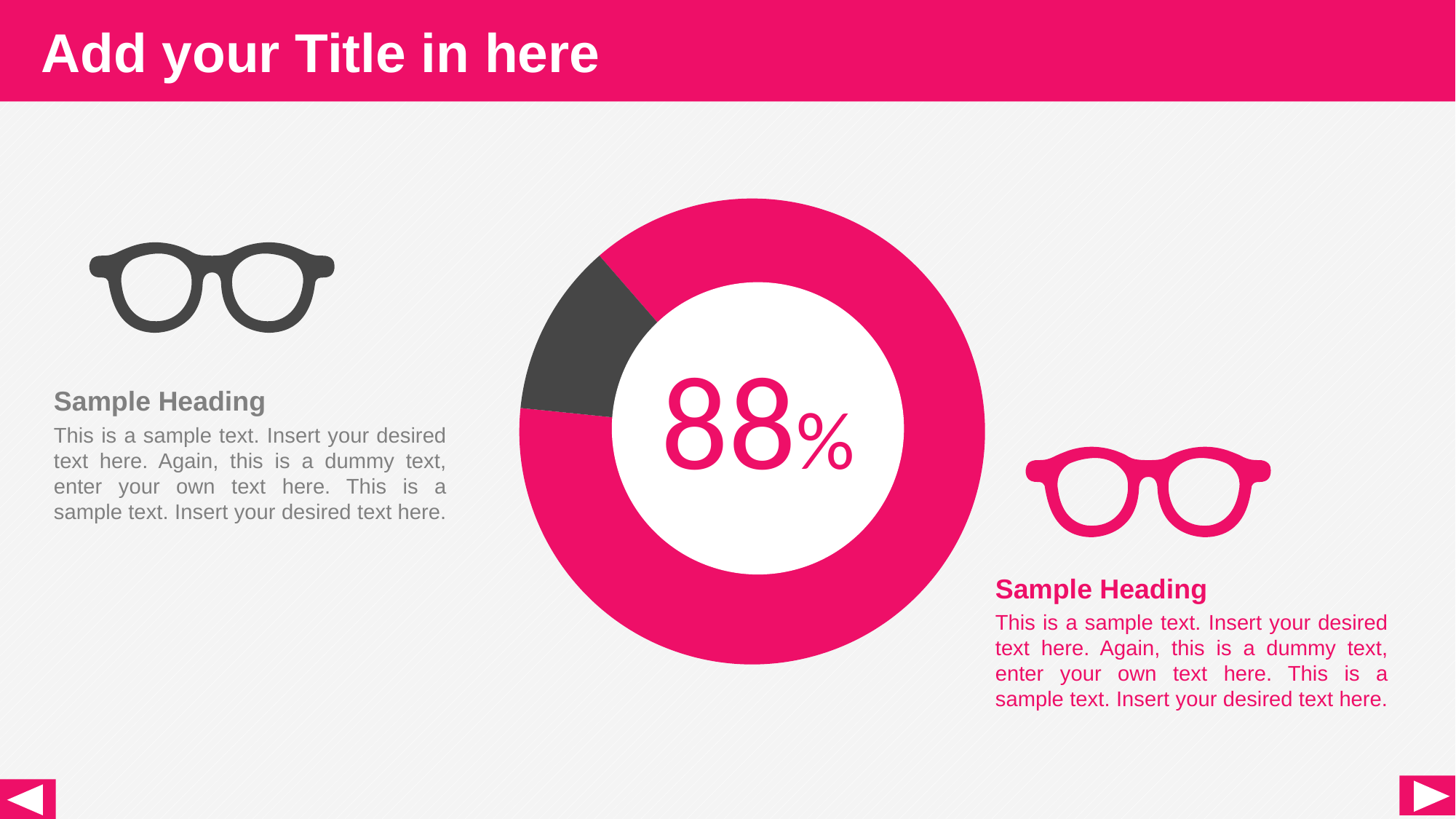

Add your Title in here

### Chart

| Category | 销售额 |
|---|---|
| 第一季度 | 88.0 |
| 第二季度 | 12.0 |
Sample Heading
This is a sample text. Insert your desired text here. Again, this is a dummy text, enter your own text here. This is a sample text. Insert your desired text here.
88%

Sample Heading
This is a sample text. Insert your desired text here. Again, this is a dummy text, enter your own text here. This is a sample text. Insert your desired text here.